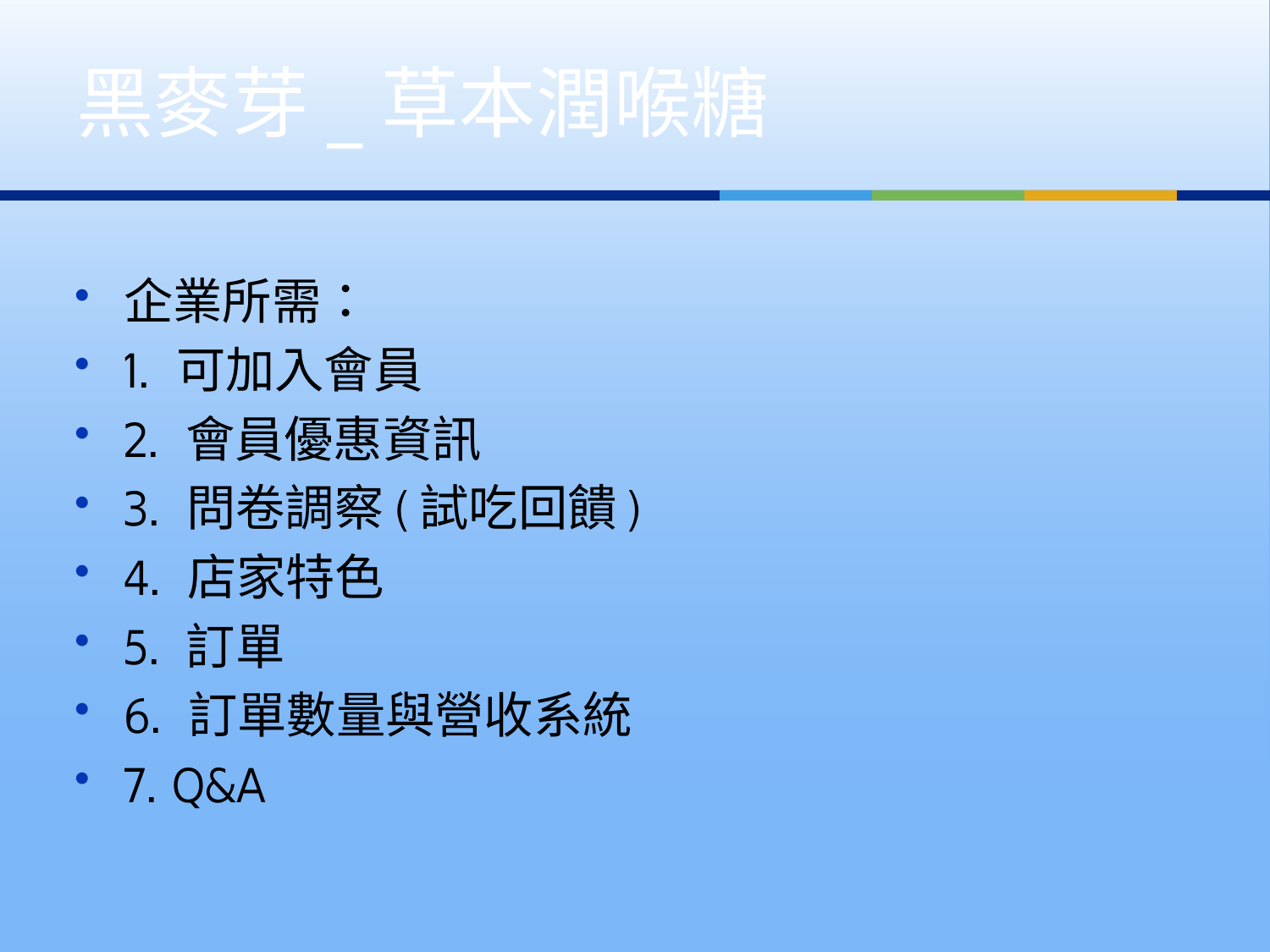

# 黑麥芽_草本潤喉糖
企業所需：
1. 可加入會員
2. 會員優惠資訊
3. 問卷調察(試吃回饋)
4. 店家特色
5. 訂單
6. 訂單數量與營收系統
7. Q&A